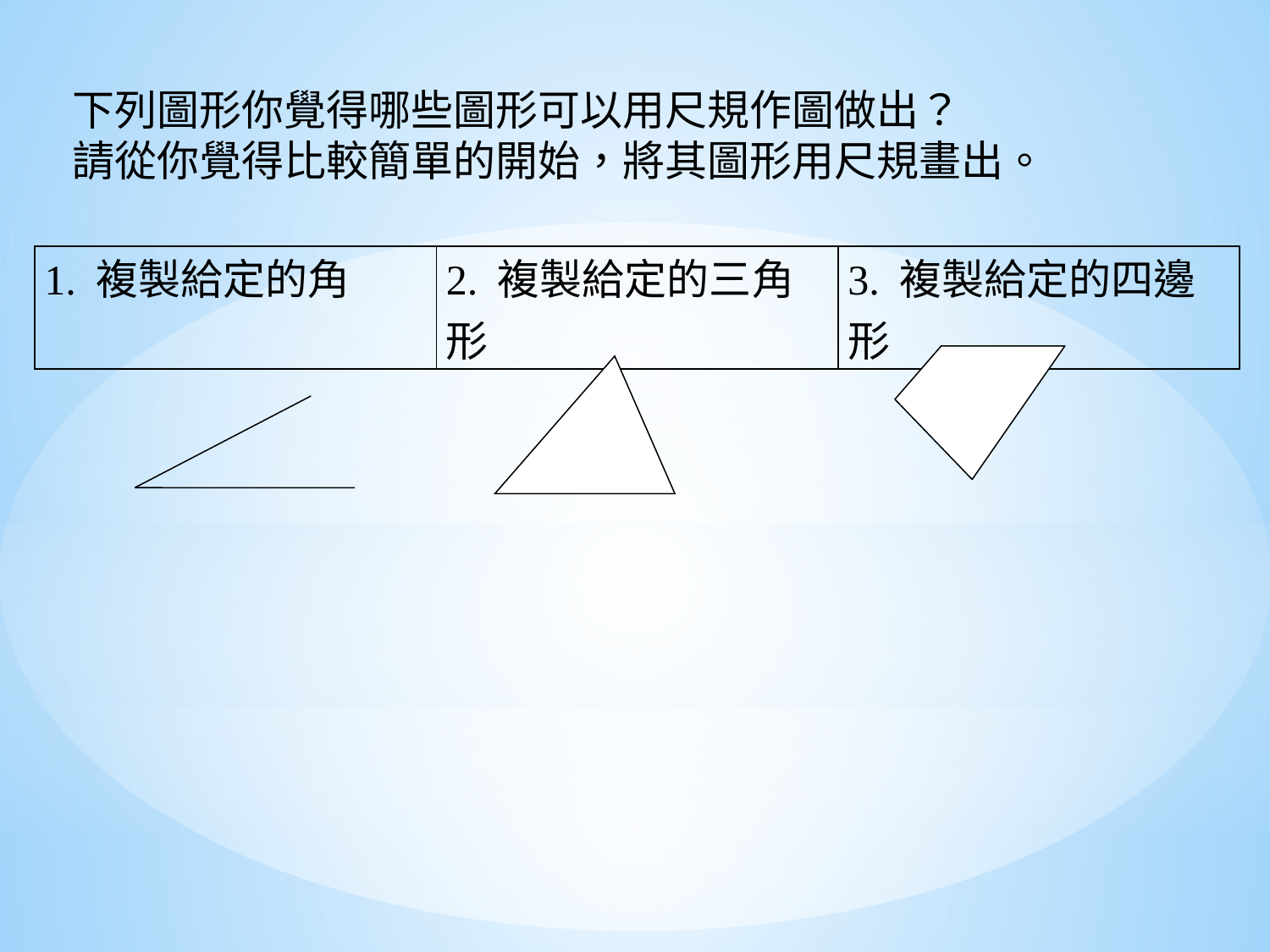

下列圖形你覺得哪些圖形可以用尺規作圖做出？
請從你覺得比較簡單的開始，將其圖形用尺規畫出。

| 1. 複製給定的角 | 2. 複製給定的三角形 | 3. 複製給定的四邊形 |
| --- | --- | --- |